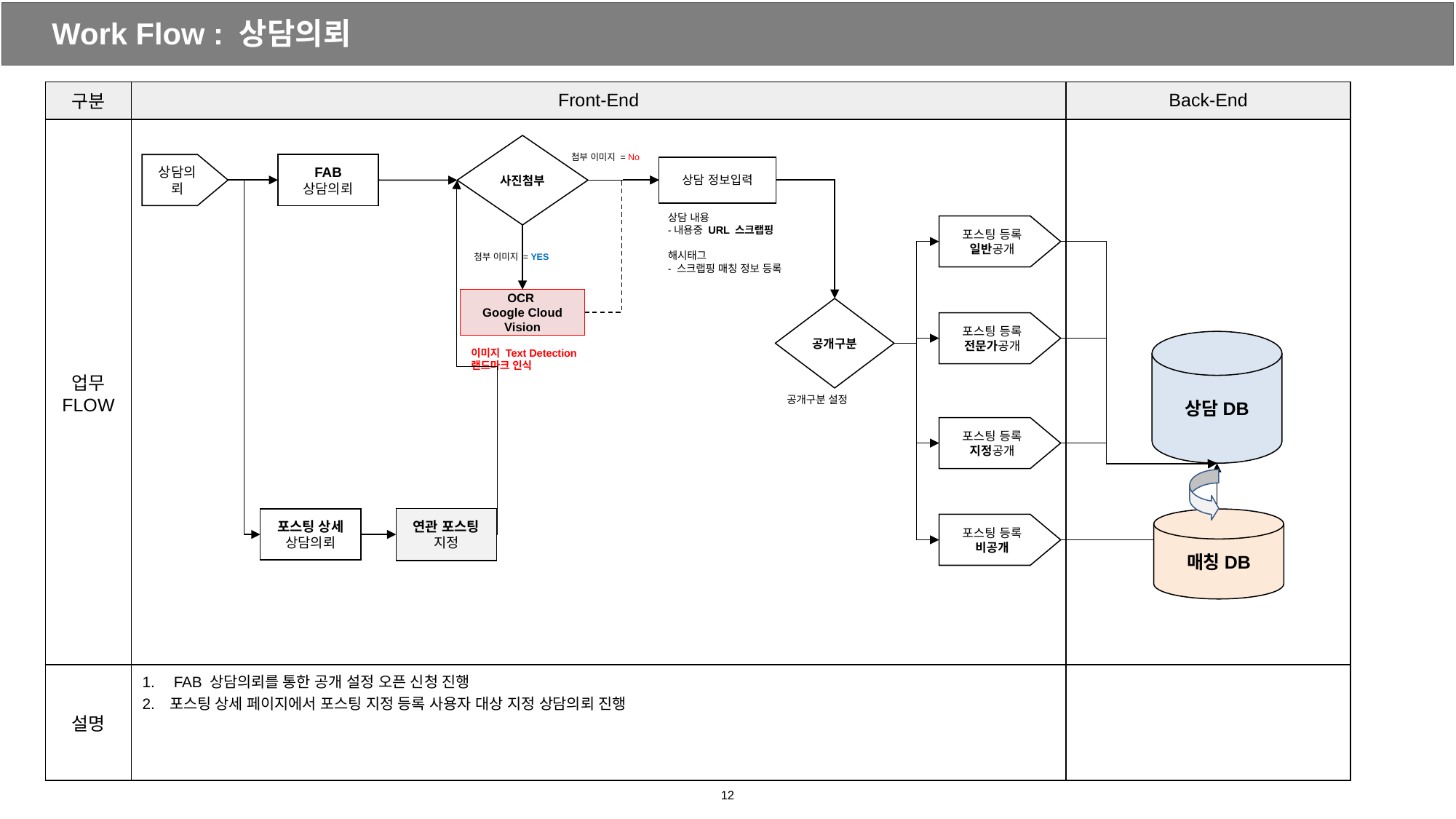

Work Flow : 상담의뢰
| 구분 | Front-End | Back-End |
| --- | --- | --- |
| 업무 FLOW |  |  |
| 설명 | FAB 상담의뢰를 통한 공개 설정 오픈 신청 진행 포스팅 상세 페이지에서 포스팅 지정 등록 사용자 대상 지정 상담의뢰 진행 |  |
사진첨부
첨부 이미지 = No
상담의뢰
FAB
상담의뢰
상담 정보입력
상담 내용
-내용중 URL 스크랩핑
해시태그
- 스크랩핑 매칭 정보 등록
포스팅 등록
일반공개
첨부 이미지 = YES
OCR
Google Cloud Vision
공개구분

포스팅 등록
전문가공개
상담DB
이미지 Text Detection
랜드마크 인식
공개구분 설정
포스팅 등록
지정공개

연관 포스팅
지정
포스팅 상세
상담의뢰
매칭DB
포스팅 등록
비공개
12